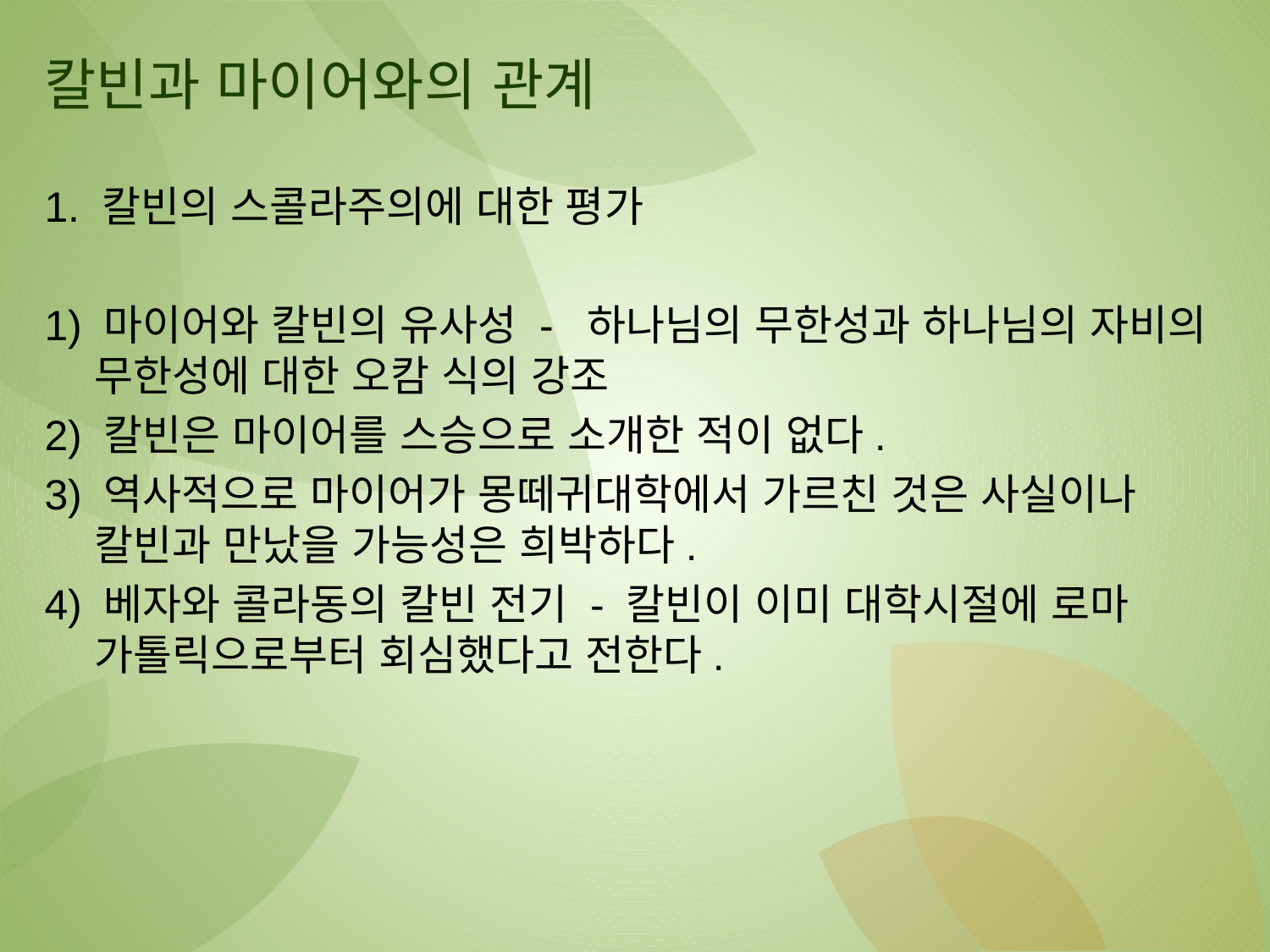

# 칼빈과 마이어와의 관계
1. 칼빈의 스콜라주의에 대한 평가

1) 마이어와 칼빈의 유사성 -  하나님의 무한성과 하나님의 자비의 무한성에 대한 오캄 식의 강조
2) 칼빈은 마이어를 스승으로 소개한 적이 없다.
3) 역사적으로 마이어가 몽떼귀대학에서 가르친 것은 사실이나 칼빈과 만났을 가능성은 희박하다.
4) 베자와 콜라동의 칼빈 전기 - 칼빈이 이미 대학시절에 로마 가톨릭으로부터 회심했다고 전한다.